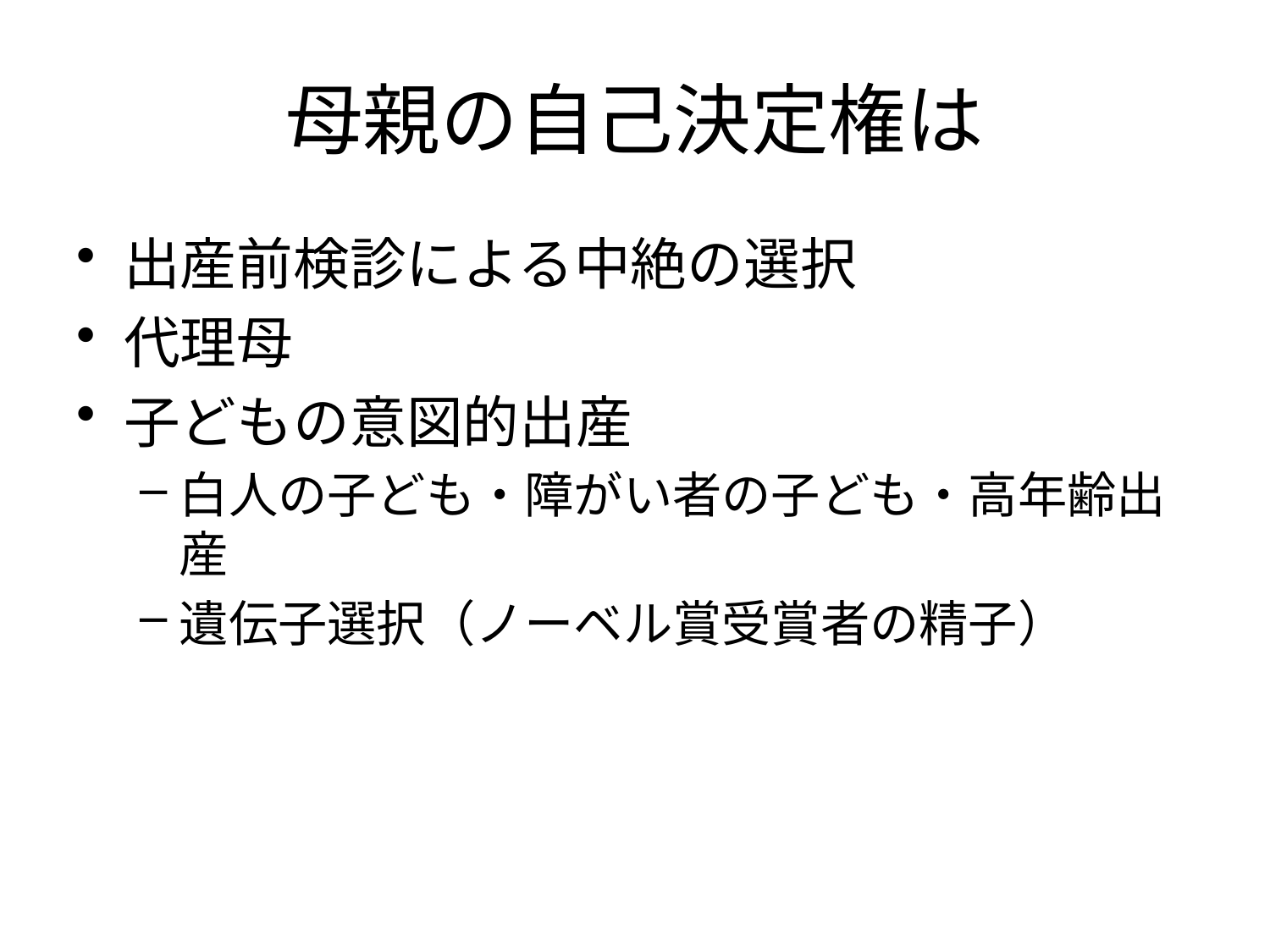

# 母親の自己決定権は
出産前検診による中絶の選択
代理母
子どもの意図的出産
白人の子ども・障がい者の子ども・高年齢出産
遺伝子選択（ノーベル賞受賞者の精子）